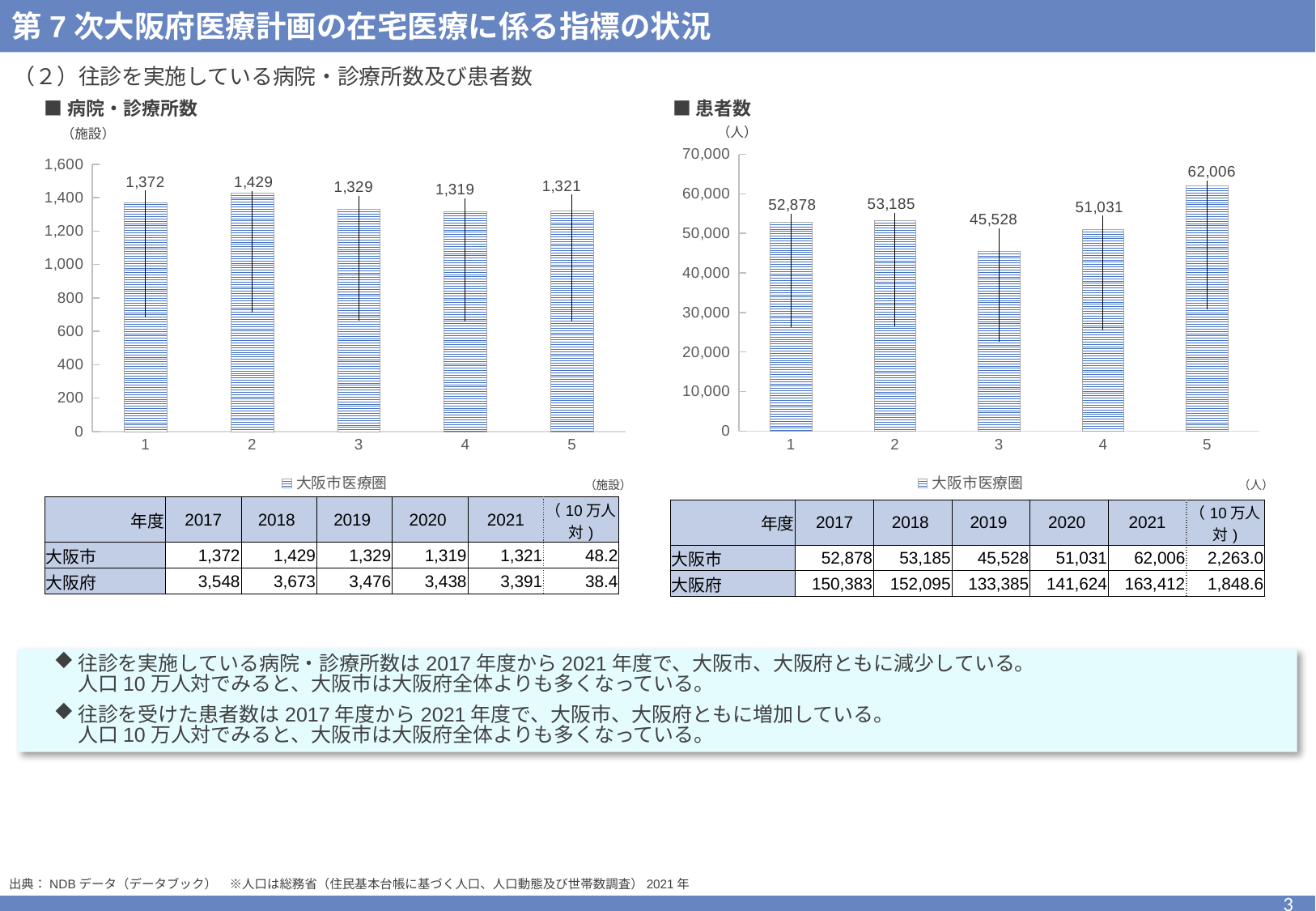

第7次大阪府医療計画の在宅医療に係る指標の状況
（２）往診を実施している病院・診療所数及び患者数
■患者数
■病院・診療所数
（人）
（施設）

### Chart

| Category | 大阪市医療圏 | 大阪府 |
|---|---|---|

### Chart

| Category | 大阪市医療圏 | 大阪府 |
|---|---|---|
（施設）
（人）
| 年度 | 2017 | 2018 | 2019 | 2020 | 2021 | （10万人対) |
| --- | --- | --- | --- | --- | --- | --- |
| 大阪市 | 1,372 | 1,429 | 1,329 | 1,319 | 1,321 | 48.2 |
| 大阪府 | 3,548 | 3,673 | 3,476 | 3,438 | 3,391 | 38.4 |
| 年度 | 2017 | 2018 | 2019 | 2020 | 2021 | （10万人対) |
| --- | --- | --- | --- | --- | --- | --- |
| 大阪市 | 52,878 | 53,185 | 45,528 | 51,031 | 62,006 | 2,263.0 |
| 大阪府 | 150,383 | 152,095 | 133,385 | 141,624 | 163,412 | 1,848.6 |
往診を実施している病院・診療所数は2017年度から2021年度で、大阪市、大阪府ともに減少している。
人口10万人対でみると、大阪市は大阪府全体よりも多くなっている。
往診を受けた患者数は2017年度から2021年度で、大阪市、大阪府ともに増加している。
人口10万人対でみると、大阪市は大阪府全体よりも多くなっている。
出典：NDBデータ（データブック）　※人口は総務省（住民基本台帳に基づく人口、人口動態及び世帯数調査）2021年
3